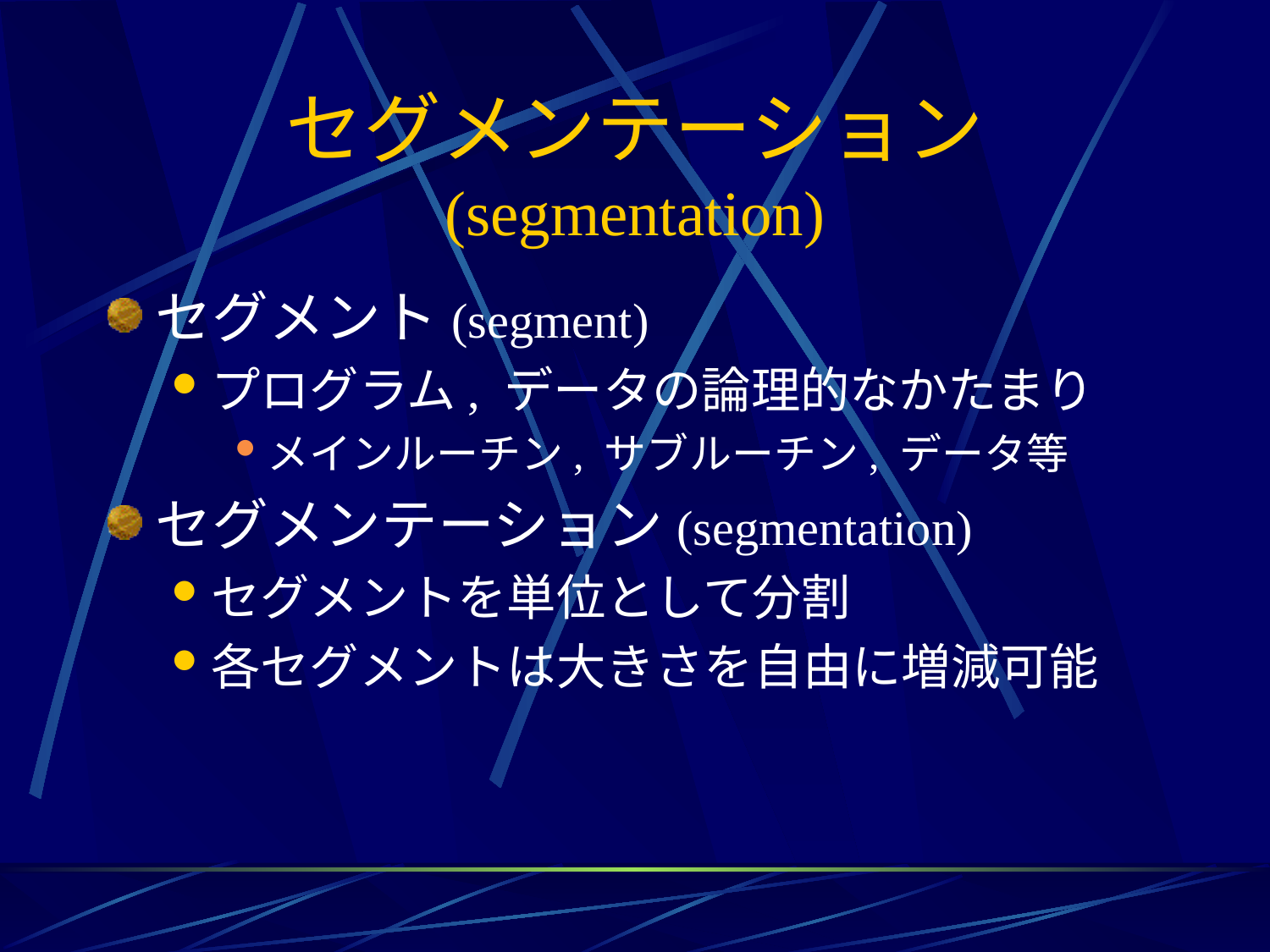

# セグメンテーション (segmentation)
セグメント(segment)
プログラム, データの論理的なかたまり
メインルーチン, サブルーチン, データ等
セグメンテーション(segmentation)
セグメントを単位として分割
各セグメントは大きさを自由に増減可能